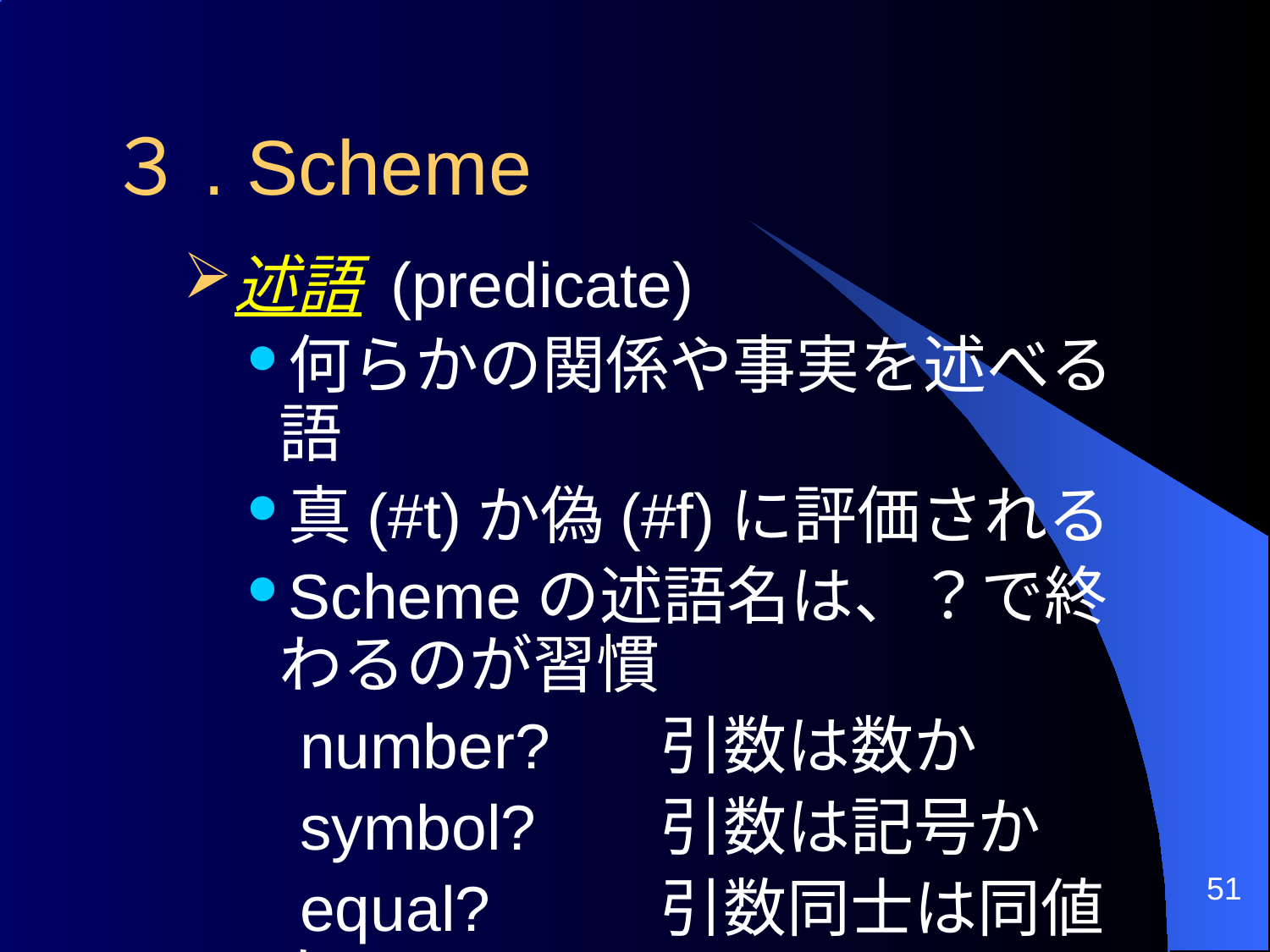

３. Scheme
述語 (predicate)
何らかの関係や事実を述べる語
真(#t)か偽(#f)に評価される
Schemeの述語名は、？で終わるのが習慣
   number?	引数は数か
   symbol?	引数は記号か
   equal?   	引数同士は同値か
51